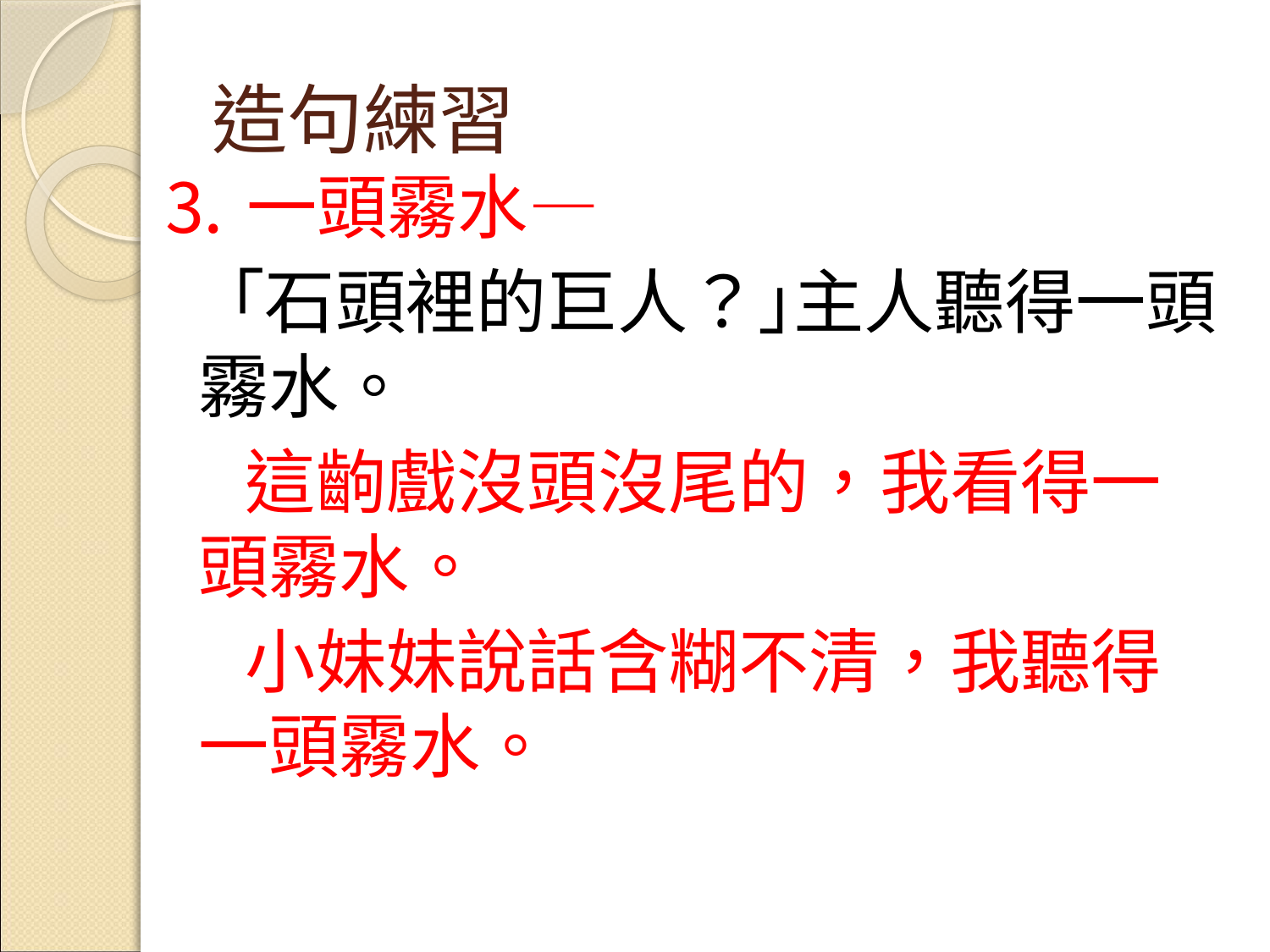

造句練習
⒊一頭霧水—
　｢石頭裡的巨人？｣主人聽得一頭霧水。
　 這齣戲沒頭沒尾的，我看得一頭霧水。
　 小妹妹說話含糊不清，我聽得一頭霧水。